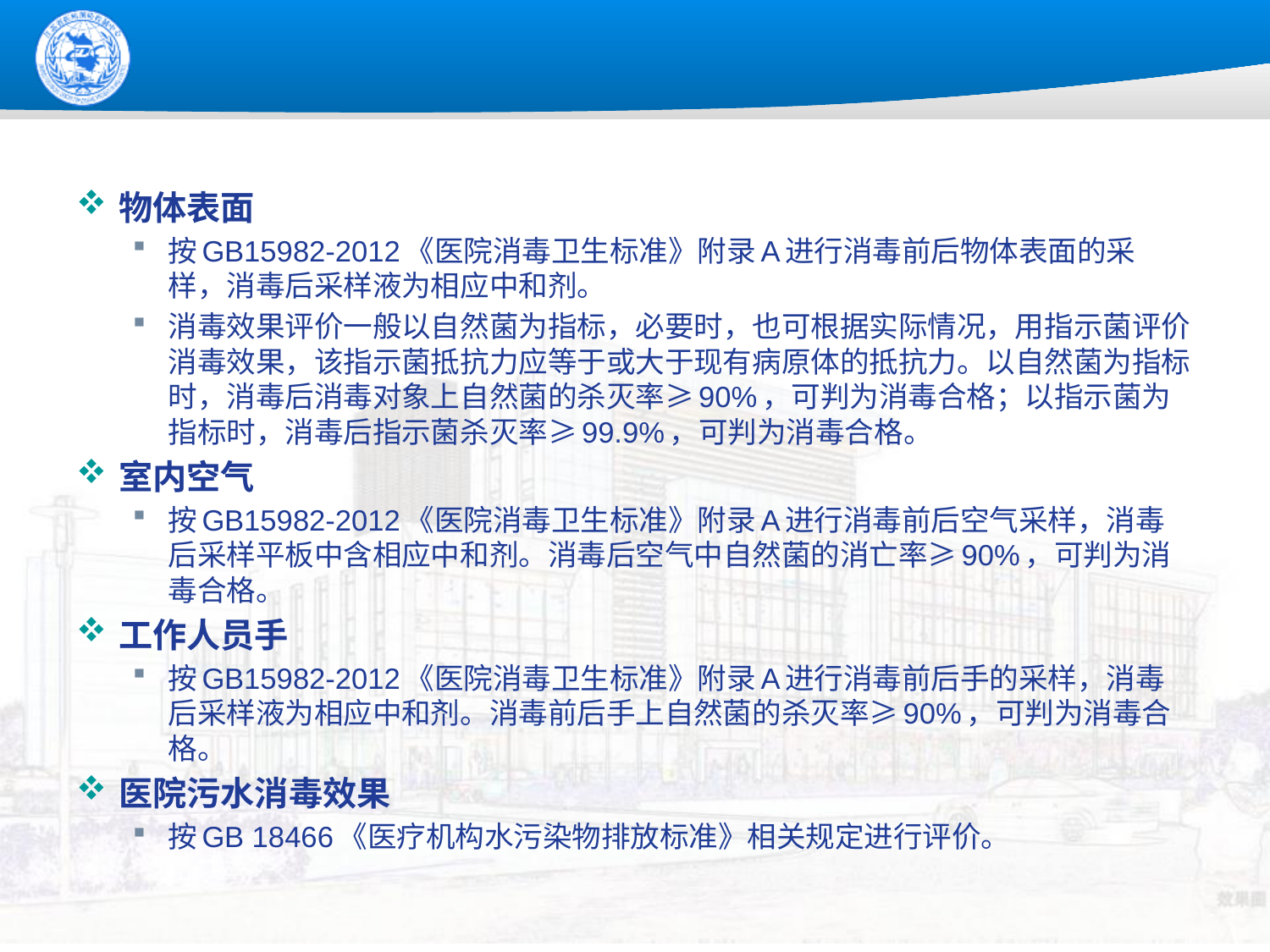

#
物体表面
按GB15982-2012《医院消毒卫生标准》附录A进行消毒前后物体表面的采样，消毒后采样液为相应中和剂。
消毒效果评价一般以自然菌为指标，必要时，也可根据实际情况，用指示菌评价消毒效果，该指示菌抵抗力应等于或大于现有病原体的抵抗力。以自然菌为指标时，消毒后消毒对象上自然菌的杀灭率≥90%，可判为消毒合格；以指示菌为指标时，消毒后指示菌杀灭率≥99.9%，可判为消毒合格。
室内空气
按GB15982-2012《医院消毒卫生标准》附录A进行消毒前后空气采样，消毒后采样平板中含相应中和剂。消毒后空气中自然菌的消亡率≥90%，可判为消毒合格。
工作人员手
按GB15982-2012《医院消毒卫生标准》附录A进行消毒前后手的采样，消毒后采样液为相应中和剂。消毒前后手上自然菌的杀灭率≥90%，可判为消毒合格。
医院污水消毒效果
按GB 18466《医疗机构水污染物排放标准》相关规定进行评价。